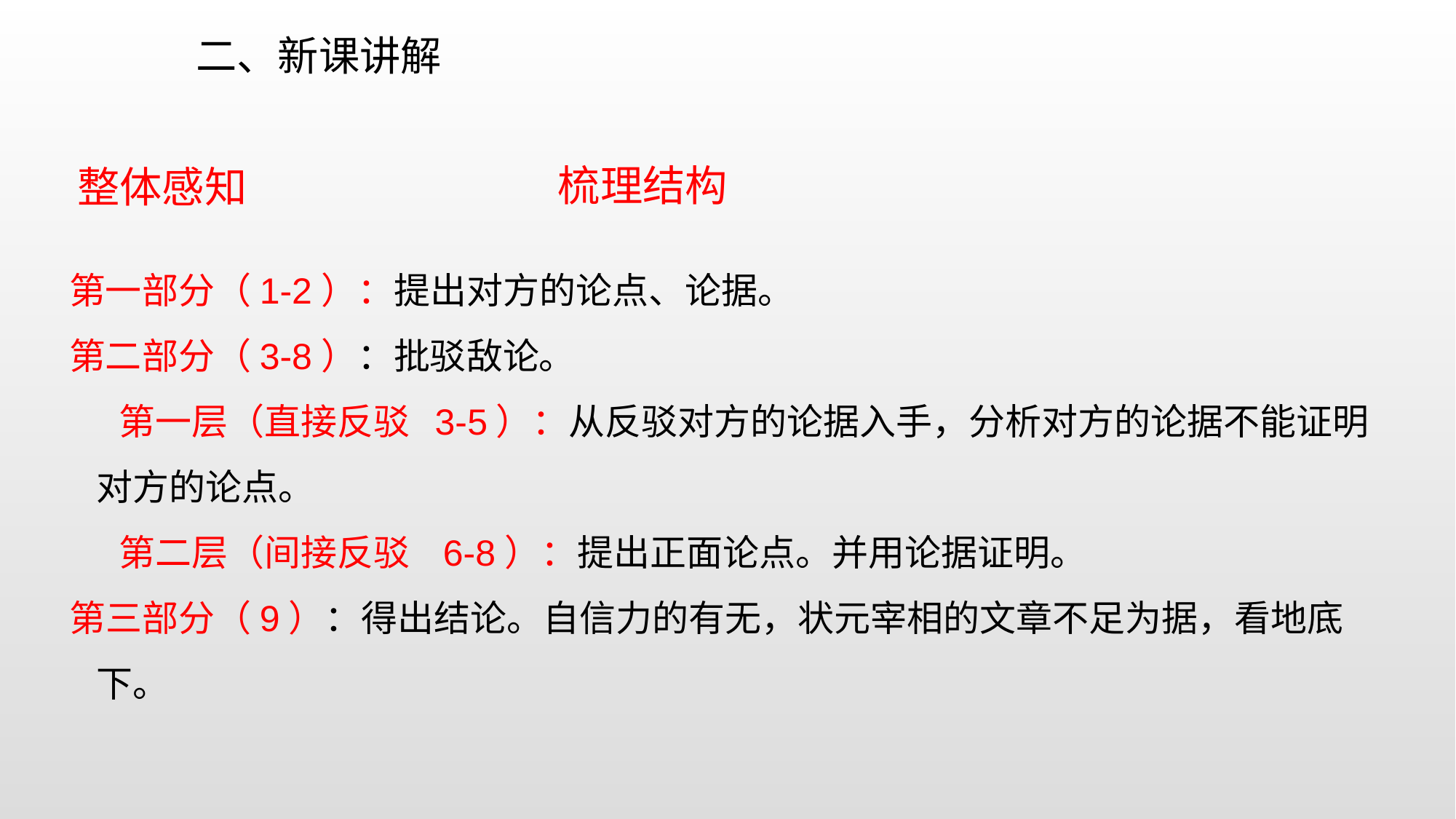

二、新课讲解

梳理结构
整体感知
第一部分（1-2）：提出对方的论点、论据。
第二部分（3-8）：批驳敌论。
     第一层（直接反驳  3-5）：从反驳对方的论据入手，分析对方的论据不能证明对方的论点。
     第二层（间接反驳   6-8）：提出正面论点。并用论据证明。
第三部分（9）：得出结论。自信力的有无，状元宰相的文章不足为据，看地底下。